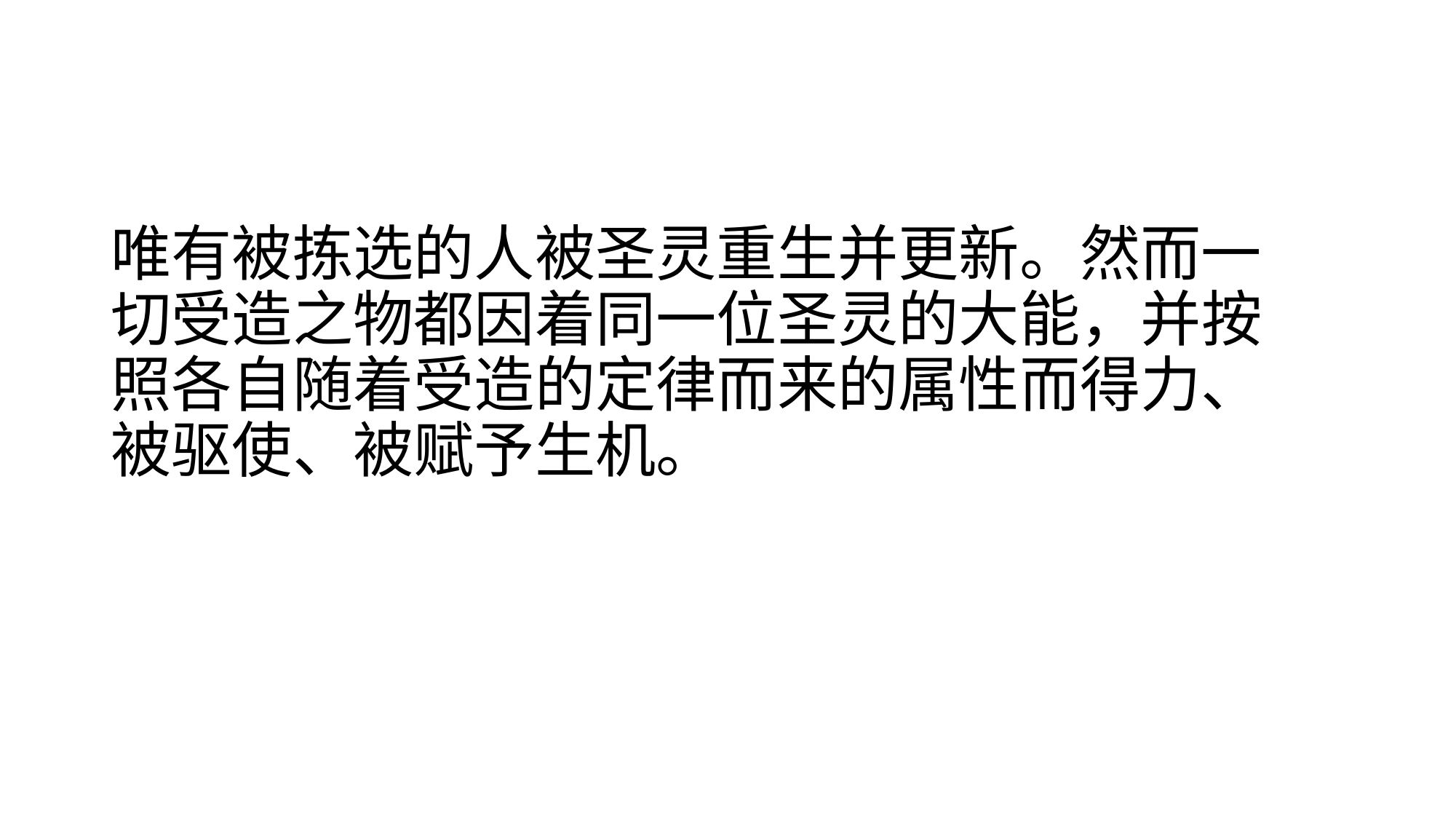

#
唯有被拣选的人被圣灵重生并更新。然而一切受造之物都因着同一位圣灵的大能，并按照各自随着受造的定律而来的属性而得力、被驱使、被赋予生机。